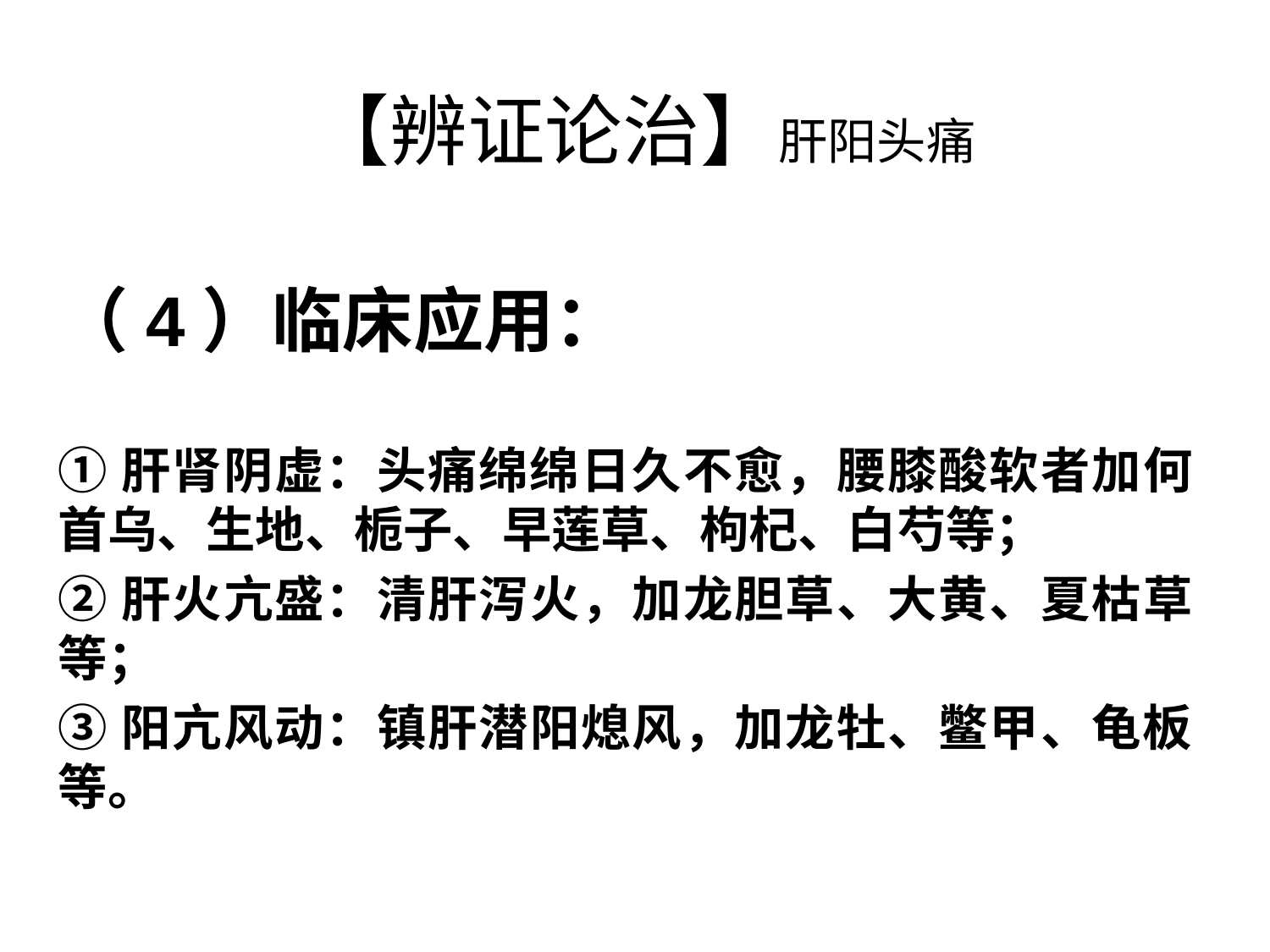

# 【辨证论治】肝阳头痛
（4）临床应用：

①肝肾阴虚：头痛绵绵日久不愈，腰膝酸软者加何首乌、生地、栀子、早莲草、枸杞、白芍等；
②肝火亢盛：清肝泻火，加龙胆草、大黄、夏枯草等；
③阳亢风动：镇肝潜阳熄风，加龙牡、鳖甲、龟板等。